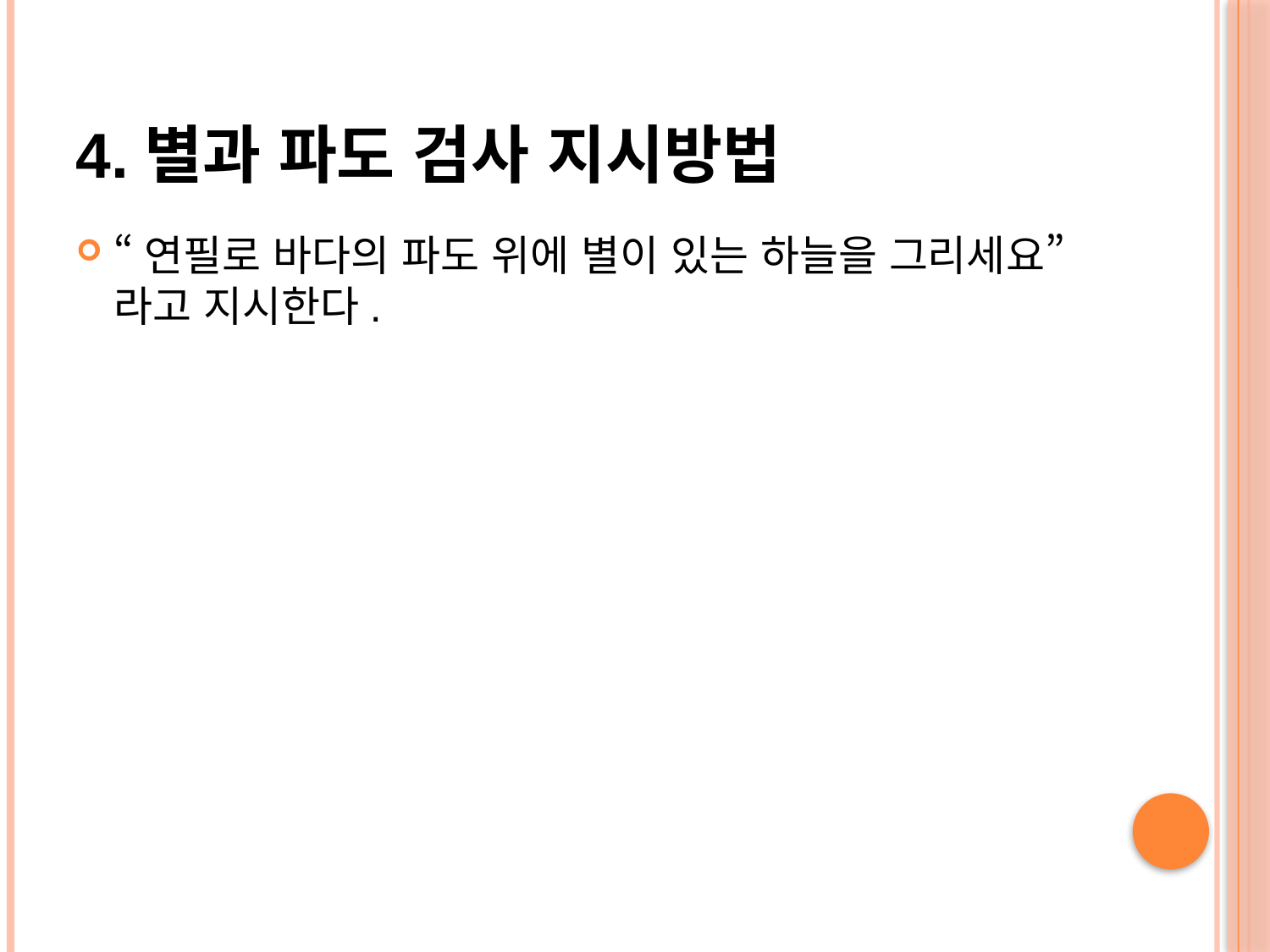

# 4.별과 파도 검사 지시방법
“연필로 바다의 파도 위에 별이 있는 하늘을 그리세요” 라고 지시한다.